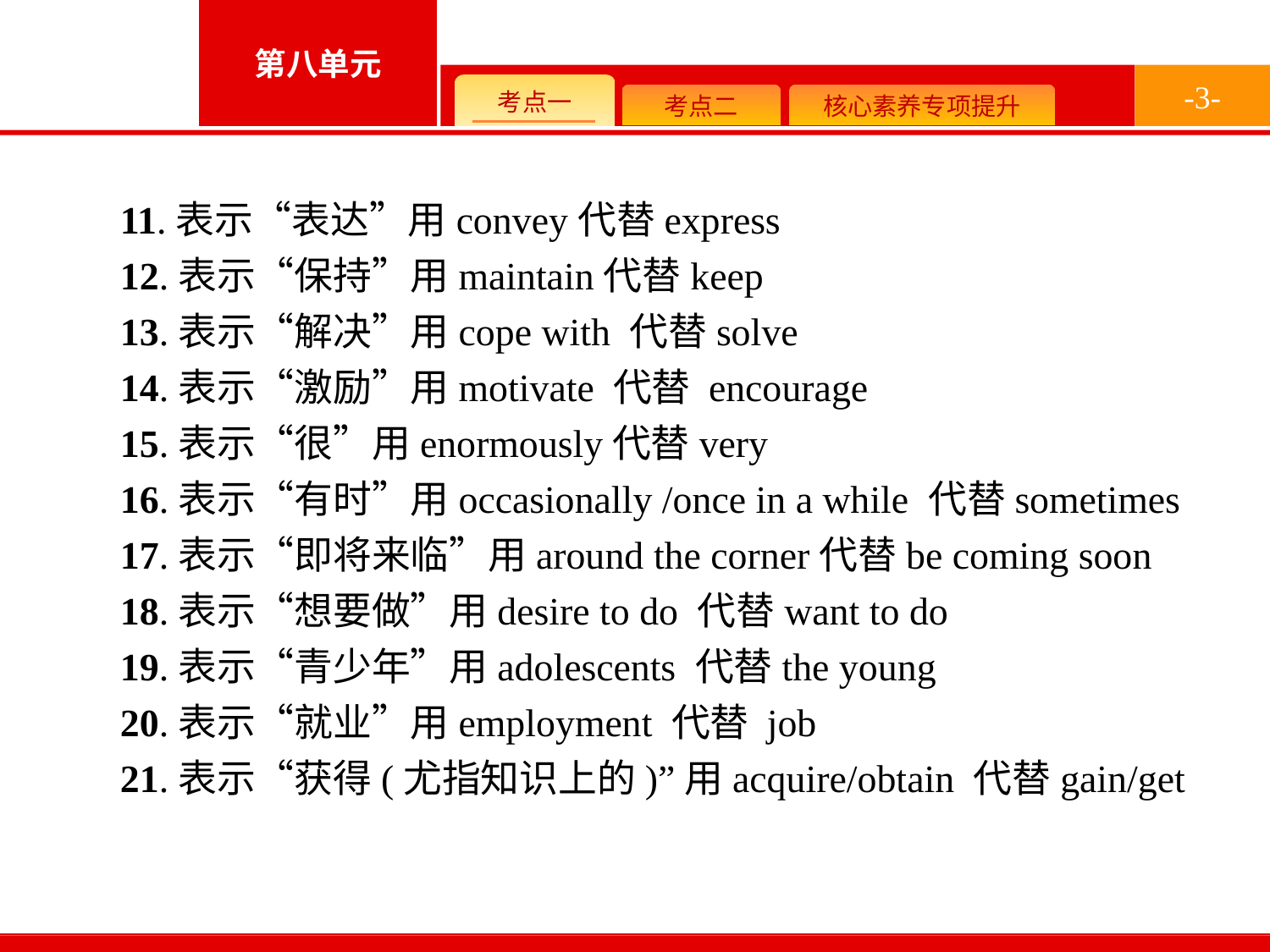

-3-
11.表示“表达”用convey代替express
12.表示“保持”用maintain代替keep
13.表示“解决”用cope with 代替solve
14.表示“激励”用motivate 代替 encourage
15.表示“很”用enormously代替very
16.表示“有时”用occasionally /once in a while 代替sometimes
17.表示“即将来临”用around the corner代替be coming soon
18.表示“想要做”用desire to do 代替want to do
19.表示“青少年”用adolescents 代替the young
20.表示“就业”用employment 代替 job
21.表示“获得(尤指知识上的)”用acquire/obtain 代替gain/get